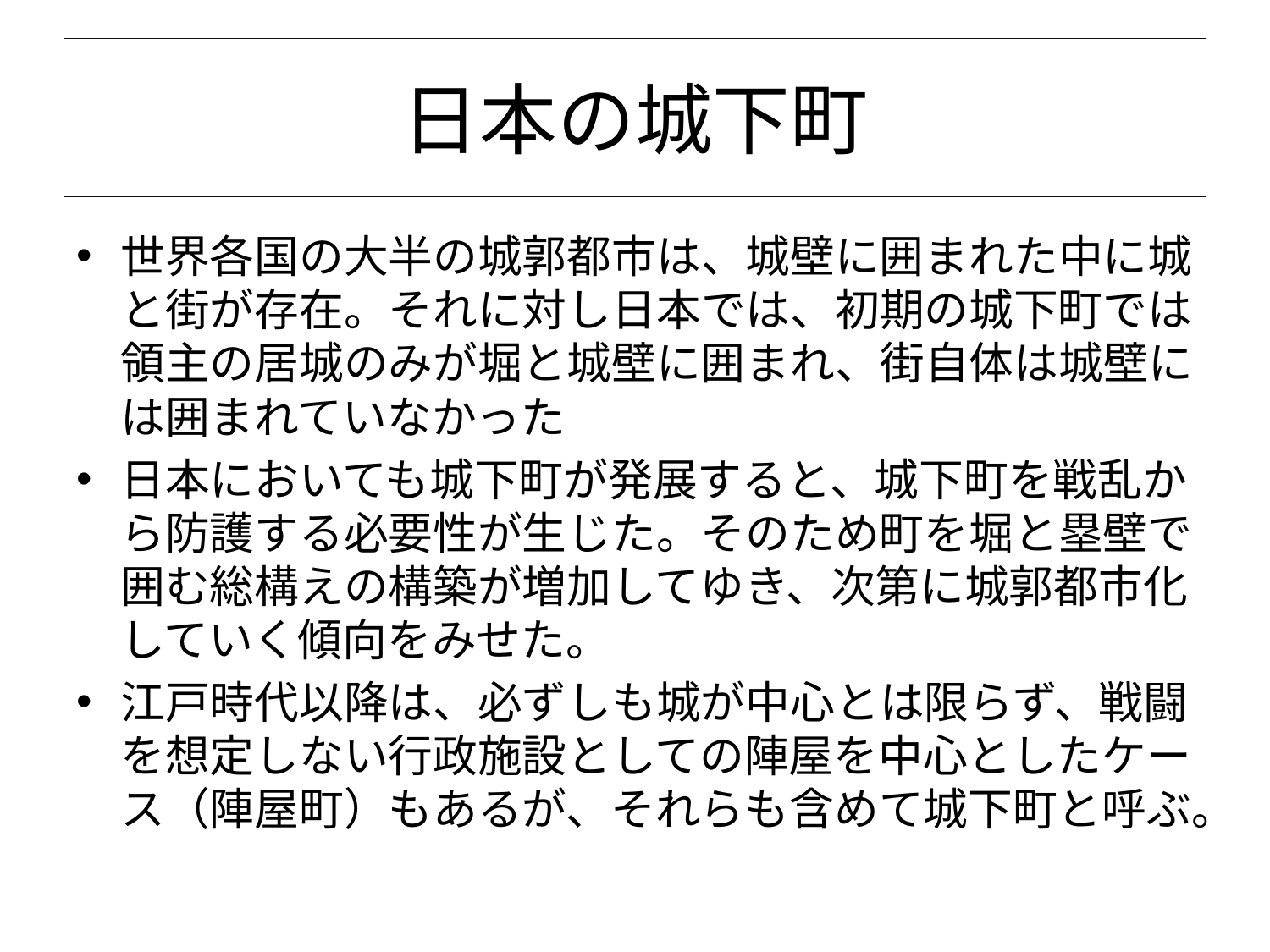

# 日本の城下町
世界各国の大半の城郭都市は、城壁に囲まれた中に城と街が存在。それに対し日本では、初期の城下町では領主の居城のみが堀と城壁に囲まれ、街自体は城壁には囲まれていなかった
日本においても城下町が発展すると、城下町を戦乱から防護する必要性が生じた。そのため町を堀と塁壁で囲む総構えの構築が増加してゆき、次第に城郭都市化していく傾向をみせた。
江戸時代以降は、必ずしも城が中心とは限らず、戦闘を想定しない行政施設としての陣屋を中心としたケース（陣屋町）もあるが、それらも含めて城下町と呼ぶ。